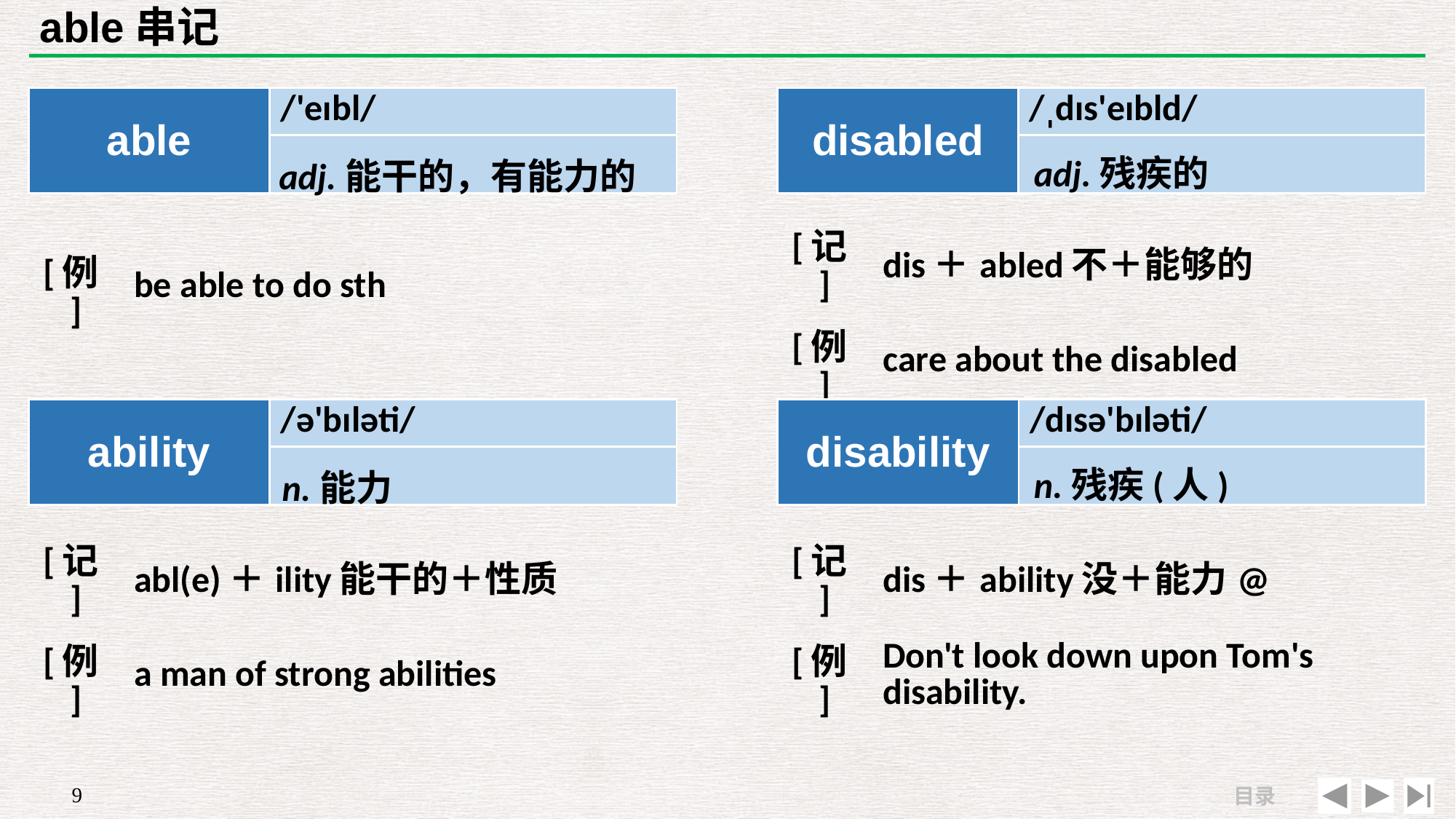

# able串记

| able | /'eɪbl/ |
| --- | --- |
|  |  |
| disabled | /ˌdɪs'eɪbld/ |
| --- | --- |
|  |  |
adj.残疾的
adj.能干的，有能力的
|  |  |
| --- | --- |
| [例] | be able to do sth |
| [记] | dis＋abled不＋能够的 |
| --- | --- |
| [例] | care about the disabled |
| ability | /ə'bɪləti/ |
| --- | --- |
|  |  |
| disability | /dɪsə'bɪləti/ |
| --- | --- |
|  |  |
n.残疾(人)
n.能力
| [记] | abl(e)＋ility能干的＋性质 |
| --- | --- |
| [例] | a man of strong abilities |
| [记] | dis＋ability没＋能力@ |
| --- | --- |
| [例] | Don't look down upon Tom's disability. |